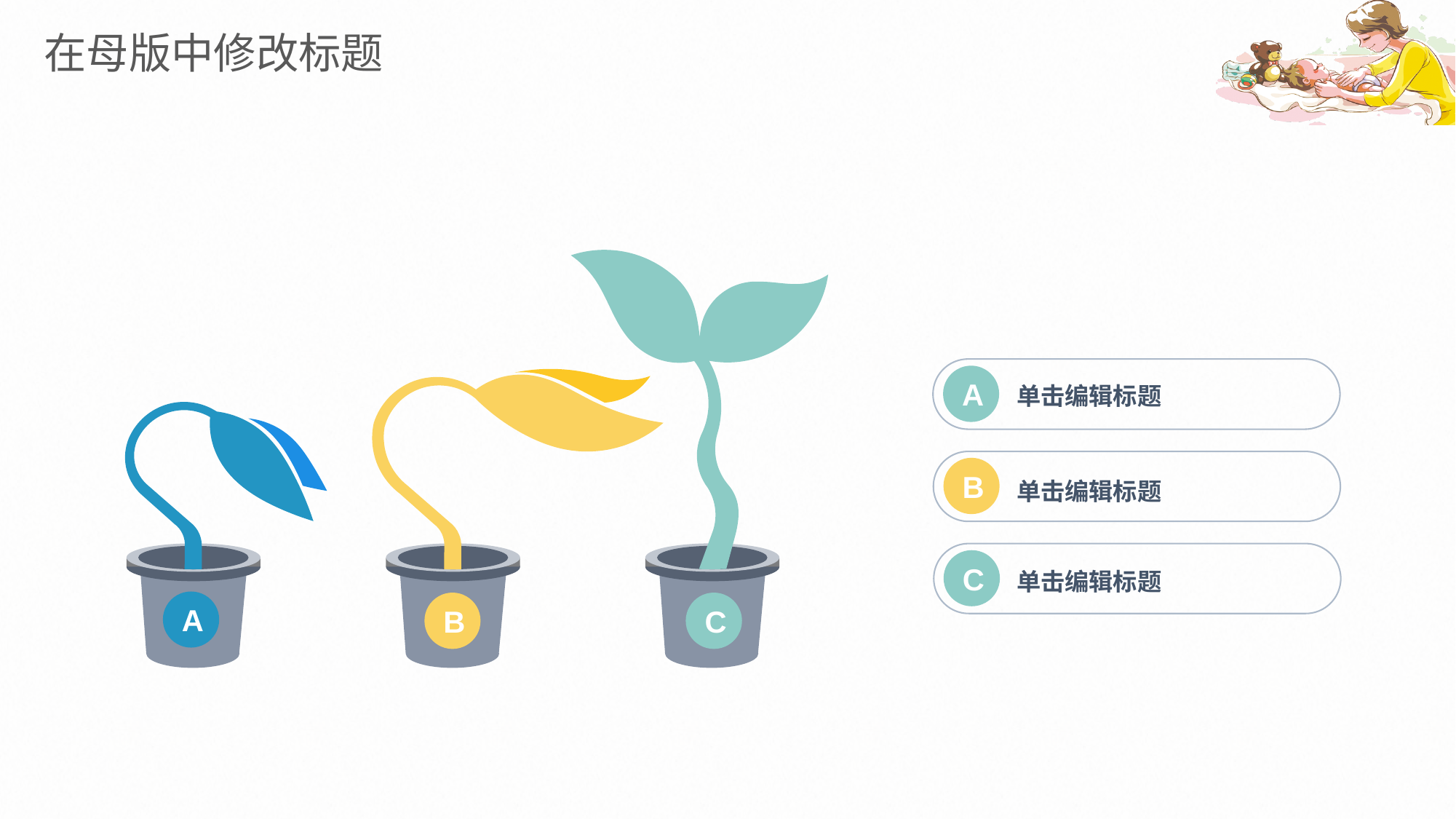

A

单击编辑标题

B
单击编辑标题

C

单击编辑标题

A
B
C